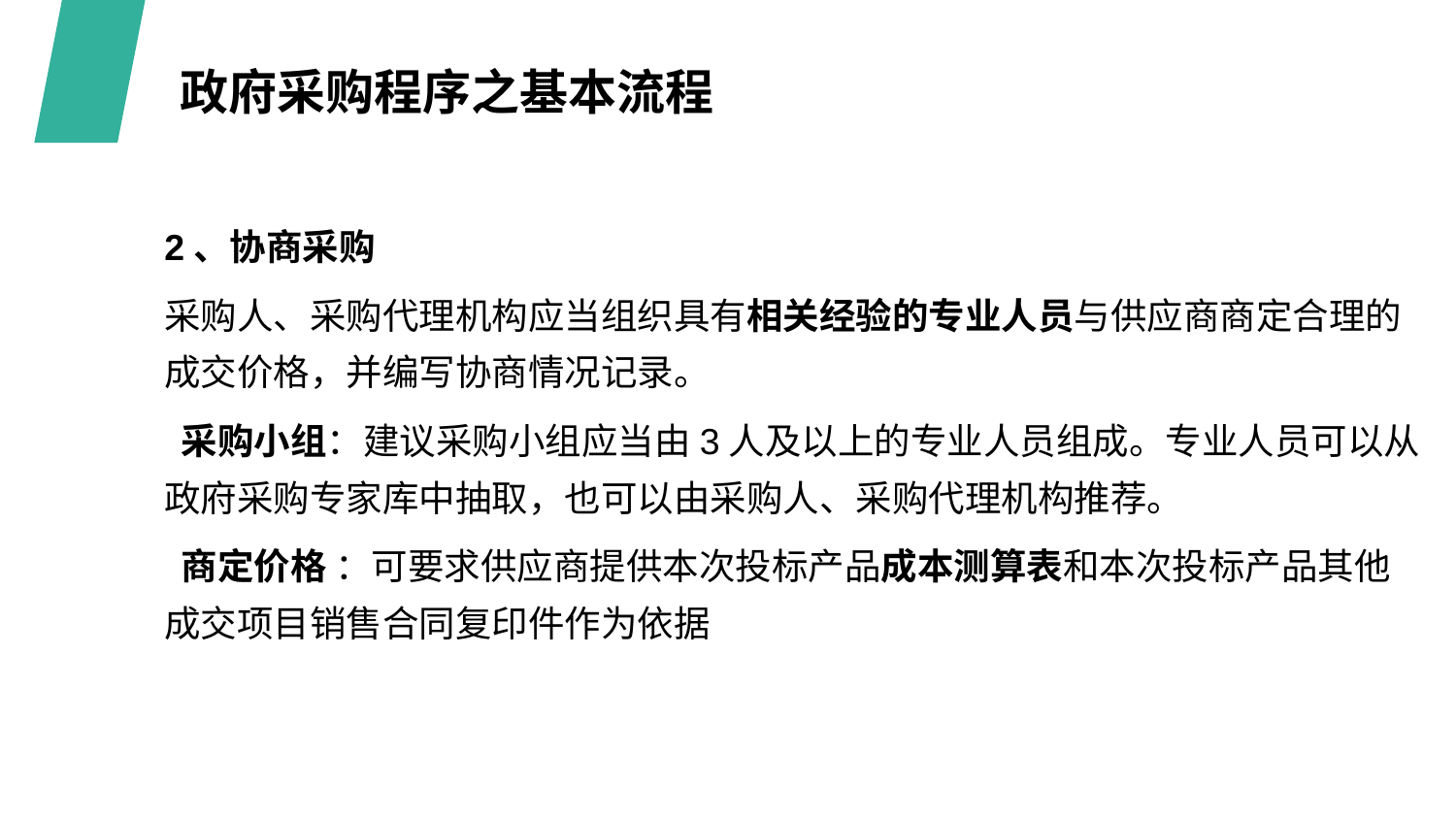

政府采购程序之基本流程

2、协商采购
采购人、采购代理机构应当组织具有相关经验的专业人员与供应商商定合理的成交价格，并编写协商情况记录。
 采购小组：建议采购小组应当由3人及以上的专业人员组成。专业人员可以从政府采购专家库中抽取，也可以由采购人、采购代理机构推荐。
 商定价格 ：可要求供应商提供本次投标产品成本测算表和本次投标产品其他成交项目销售合同复印件作为依据